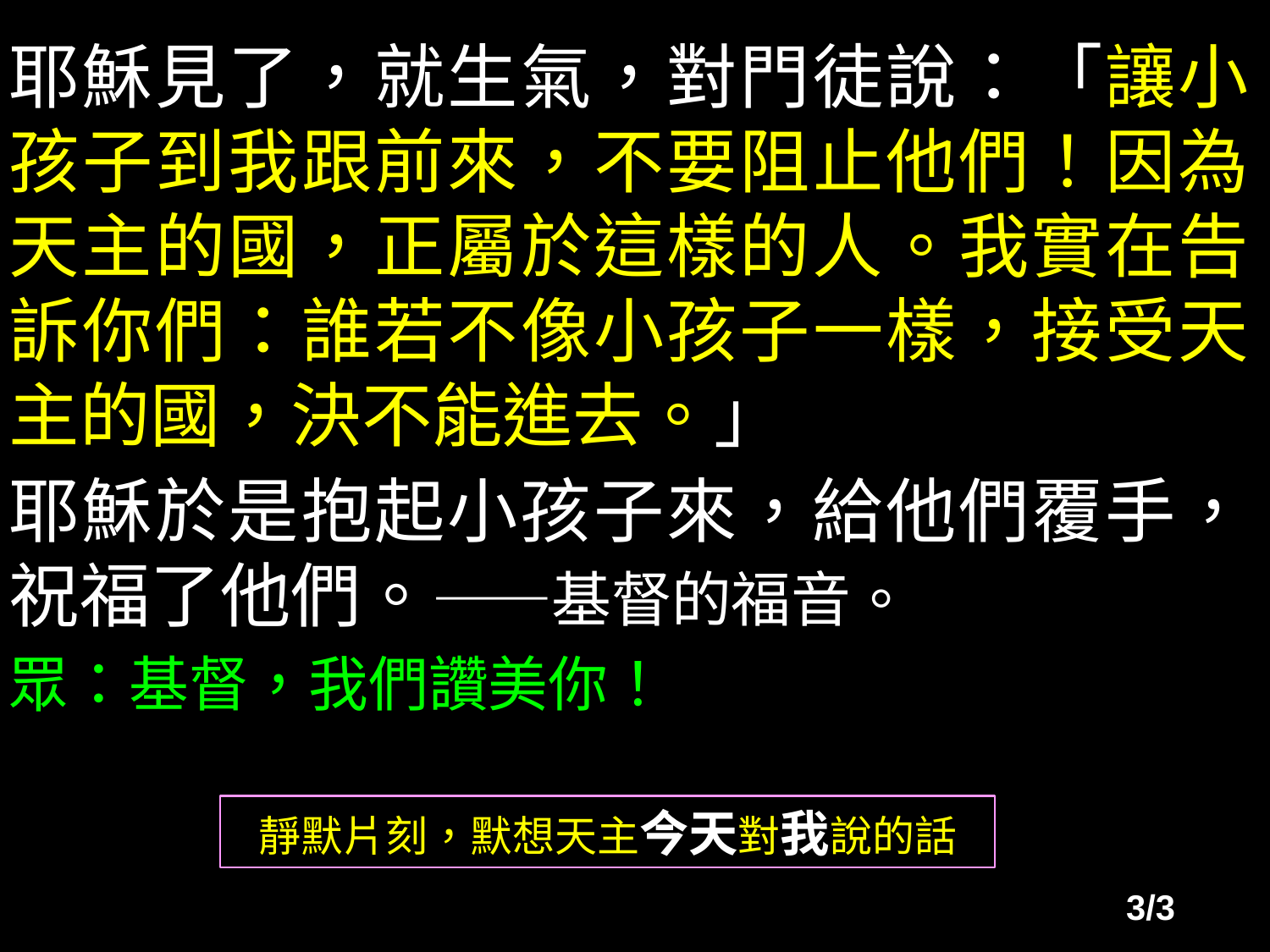

耶穌見了，就生氣，對門徒說：「讓小孩子到我跟前來，不要阻止他們！因為天主的國，正屬於這樣的人。我實在告訴你們：誰若不像小孩子一樣，接受天主的國，決不能進去。」
耶穌於是抱起小孩子來，給他們覆手，祝福了他們。——基督的福音。
眾：基督，我們讚美你！

靜默片刻，默想天主今天對我說的話
3/3